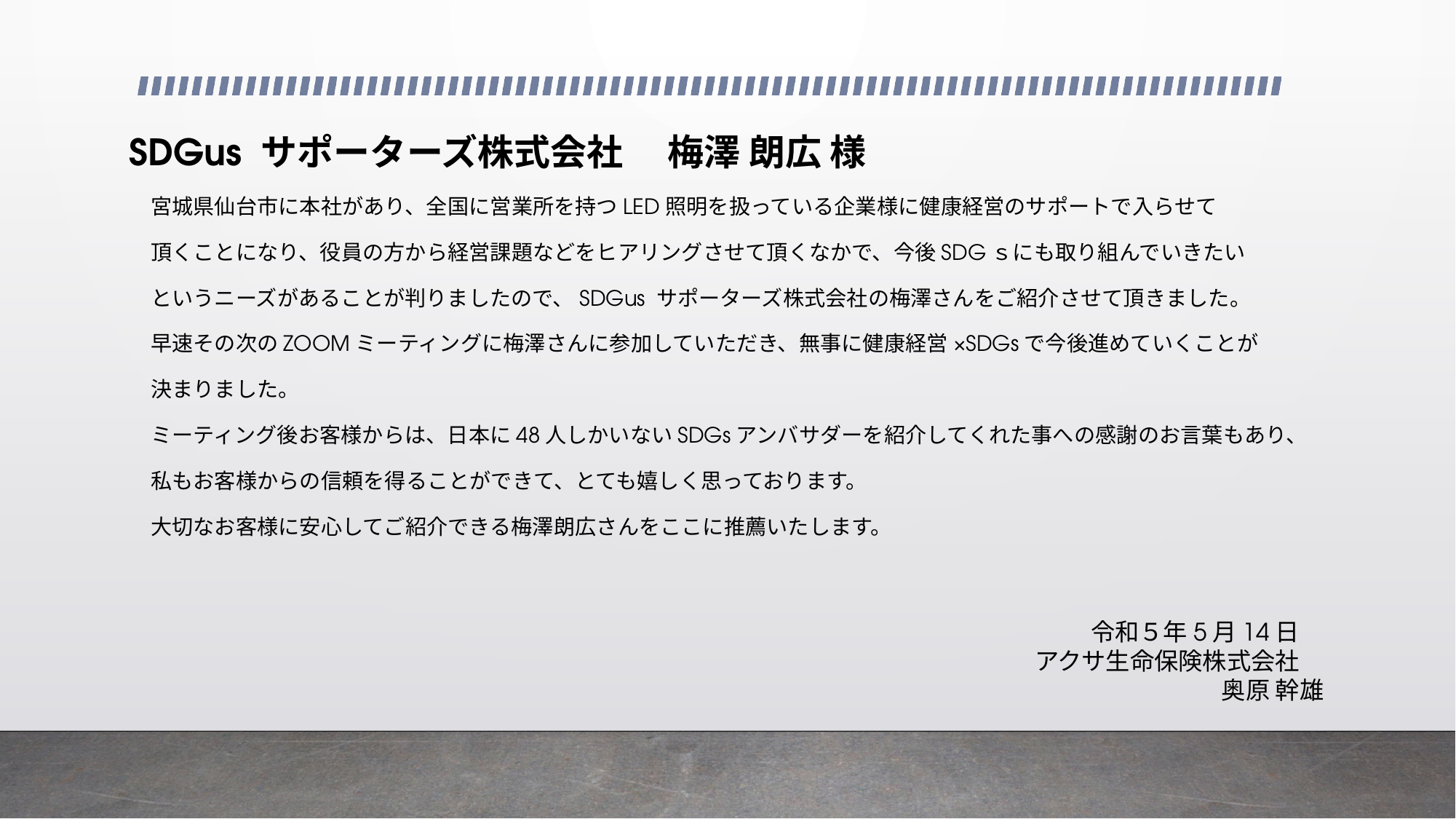

SDGus サポーターズ株式会社 　梅澤 朗広 様
　宮城県仙台市に本社があり、全国に営業所を持つLED照明を扱っている企業様に健康経営のサポートで入らせて
　頂くことになり、役員の方から経営課題などをヒアリングさせて頂くなかで、今後SDGｓにも取り組んでいきたい
　というニーズがあることが判りましたので、SDGus サポーターズ株式会社の梅澤さんをご紹介させて頂きました。
　早速その次のZOOMミーティングに梅澤さんに参加していただき、無事に健康経営×SDGsで今後進めていくことが
　決まりました。
　ミーティング後お客様からは、日本に48人しかいないSDGsアンバサダーを紹介してくれた事への感謝のお言葉もあり、
　私もお客様からの信頼を得ることができて、とても嬉しく思っております。
　大切なお客様に安心してご紹介できる梅澤朗広さんをここに推薦いたします。

令和５年5月14日
アクサ生命保険株式会社
奥原 幹雄